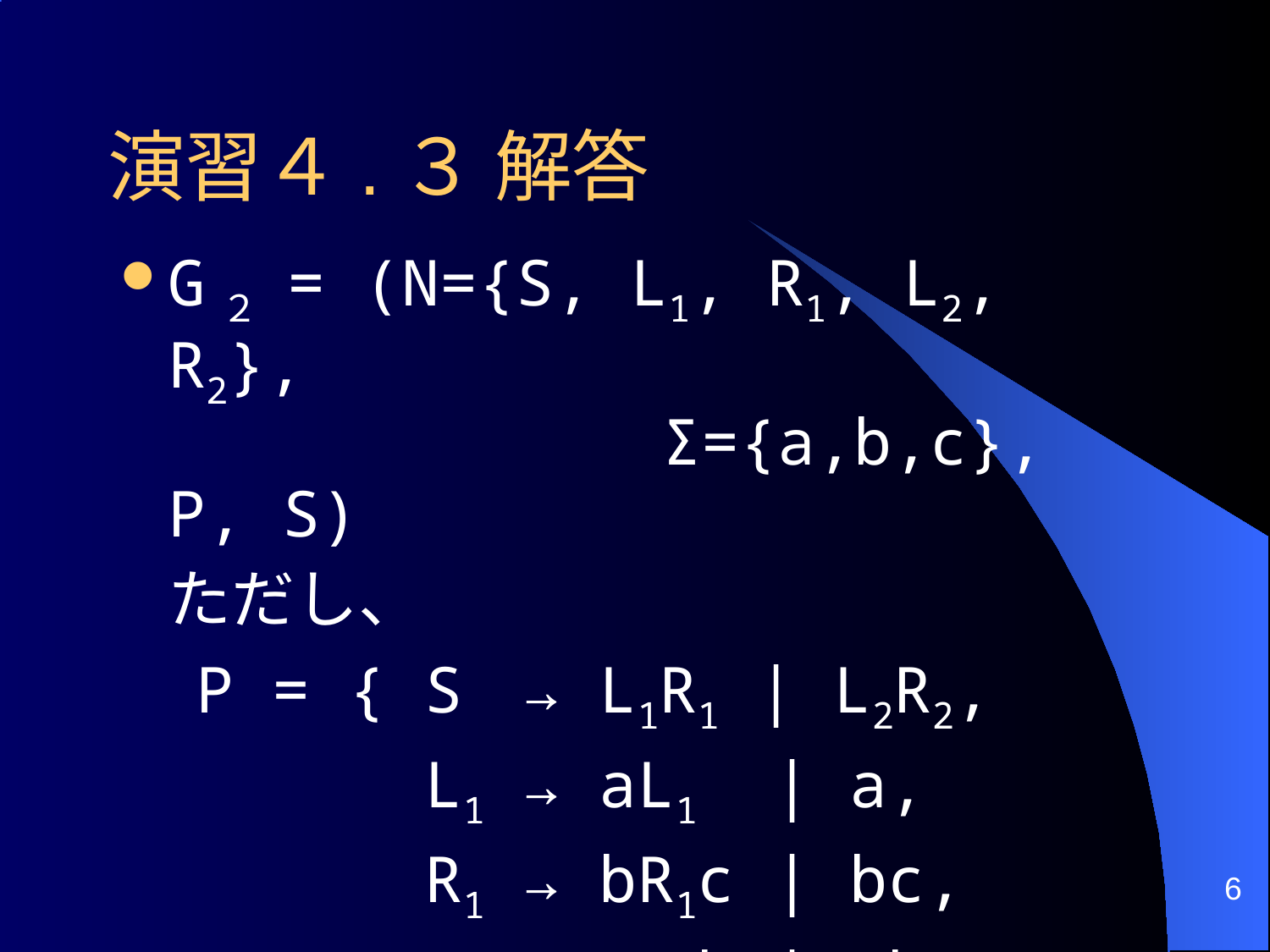

演習４.３ 解答
G２ = (N={S, L1, R1, L2, R2},
             Σ={a,b,c}, P, S)
	ただし、
  P = { S  → L1R1 | L2R2,
        L1 → aL1  | a,
        R1 → bR1c | bc,
        L2 → aL2b | ab,
        R2 → cR2  | c }
6